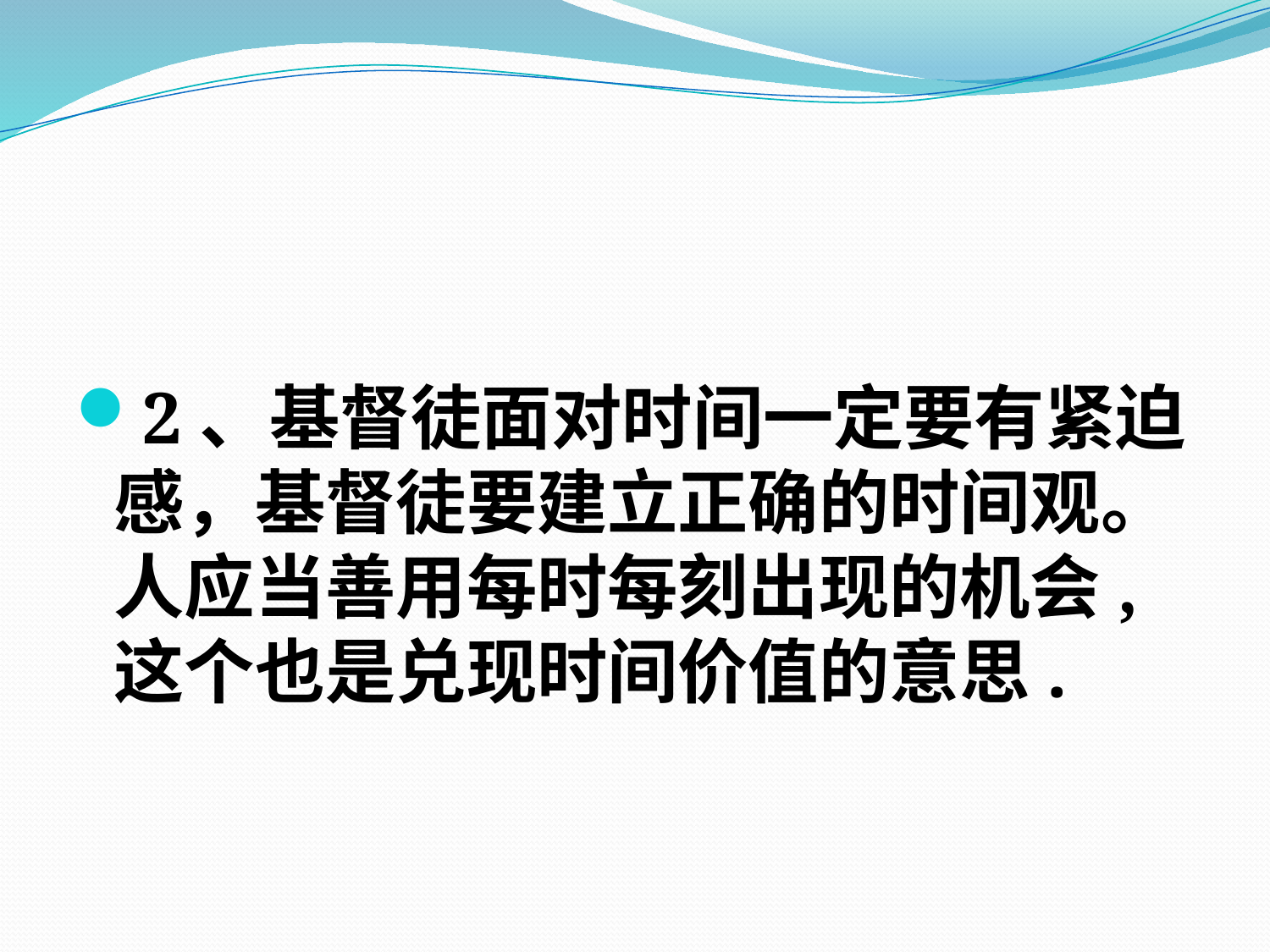

#

2、基督徒面对时间一定要有紧迫感，基督徒要建立正确的时间观。人应当善用每时每刻出现的机会,这个也是兑现时间价值的意思.